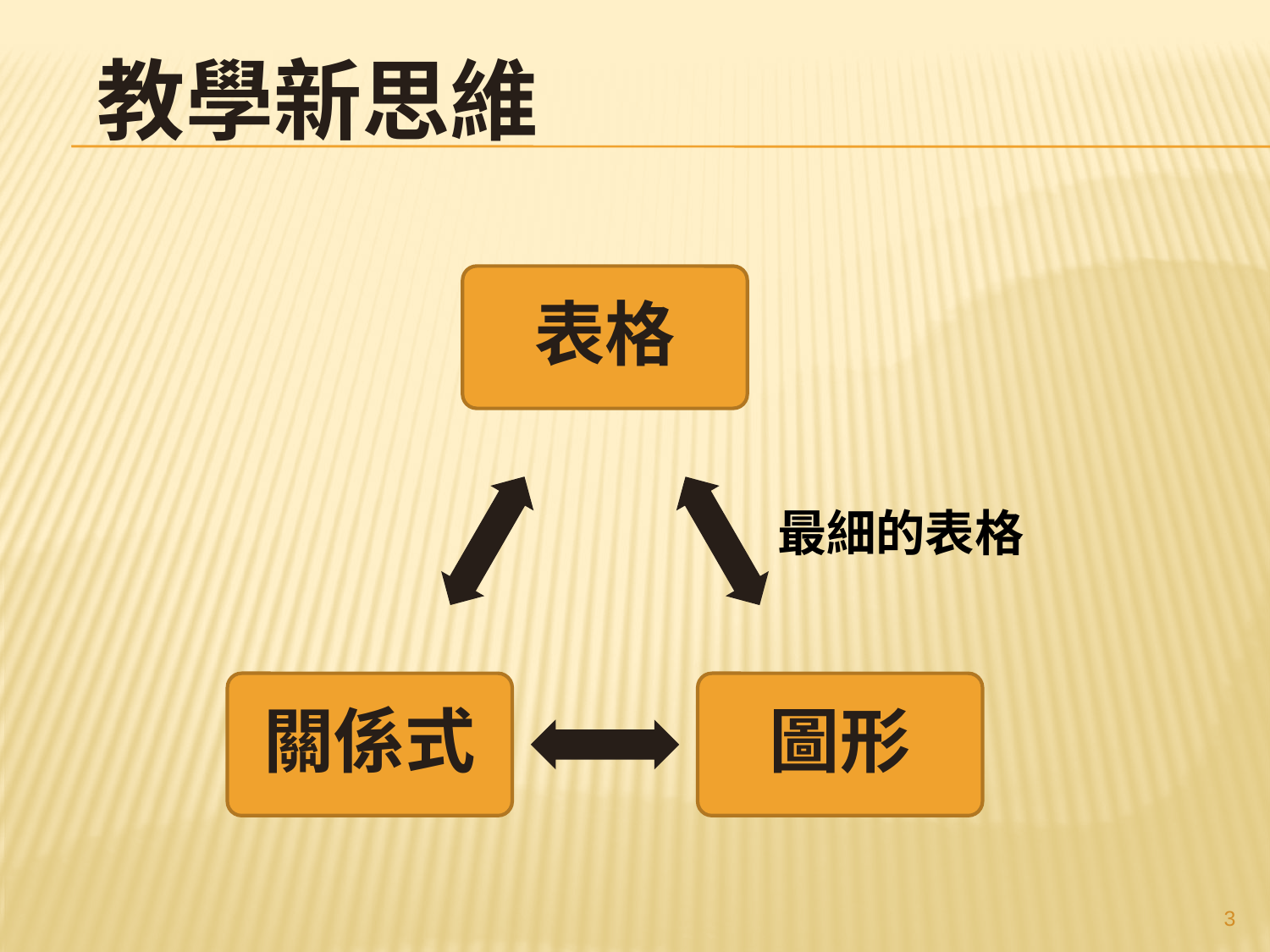

# 教學新思維
表格

圖形

關係式

最細的表格
3